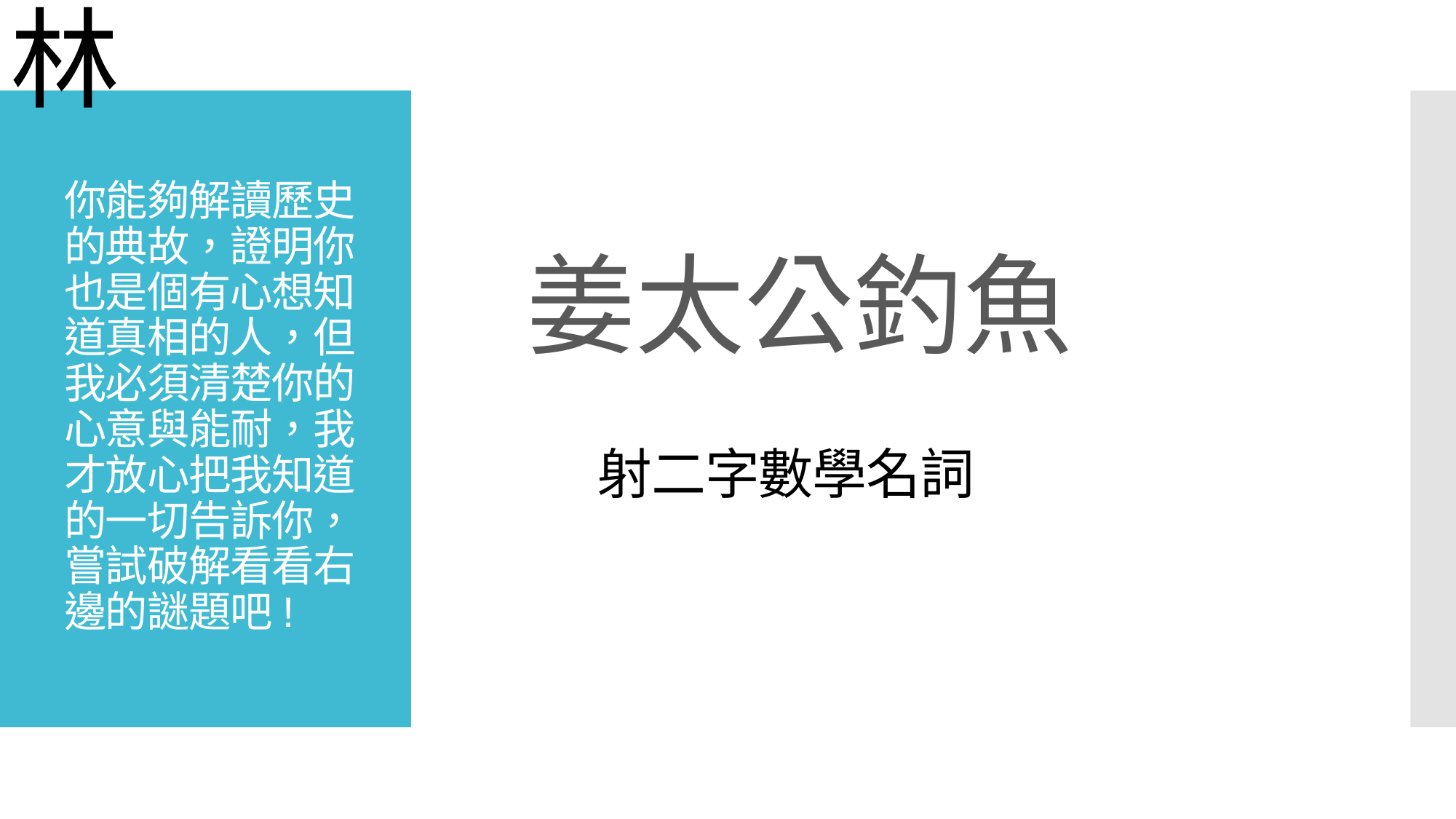

林
你能夠解讀歷史的典故，證明你也是個有心想知道真相的人，但我必須清楚你的心意與能耐，我才放心把我知道的一切告訴你，嘗試破解看看右邊的謎題吧!
姜太公釣魚
 射二字數學名詞